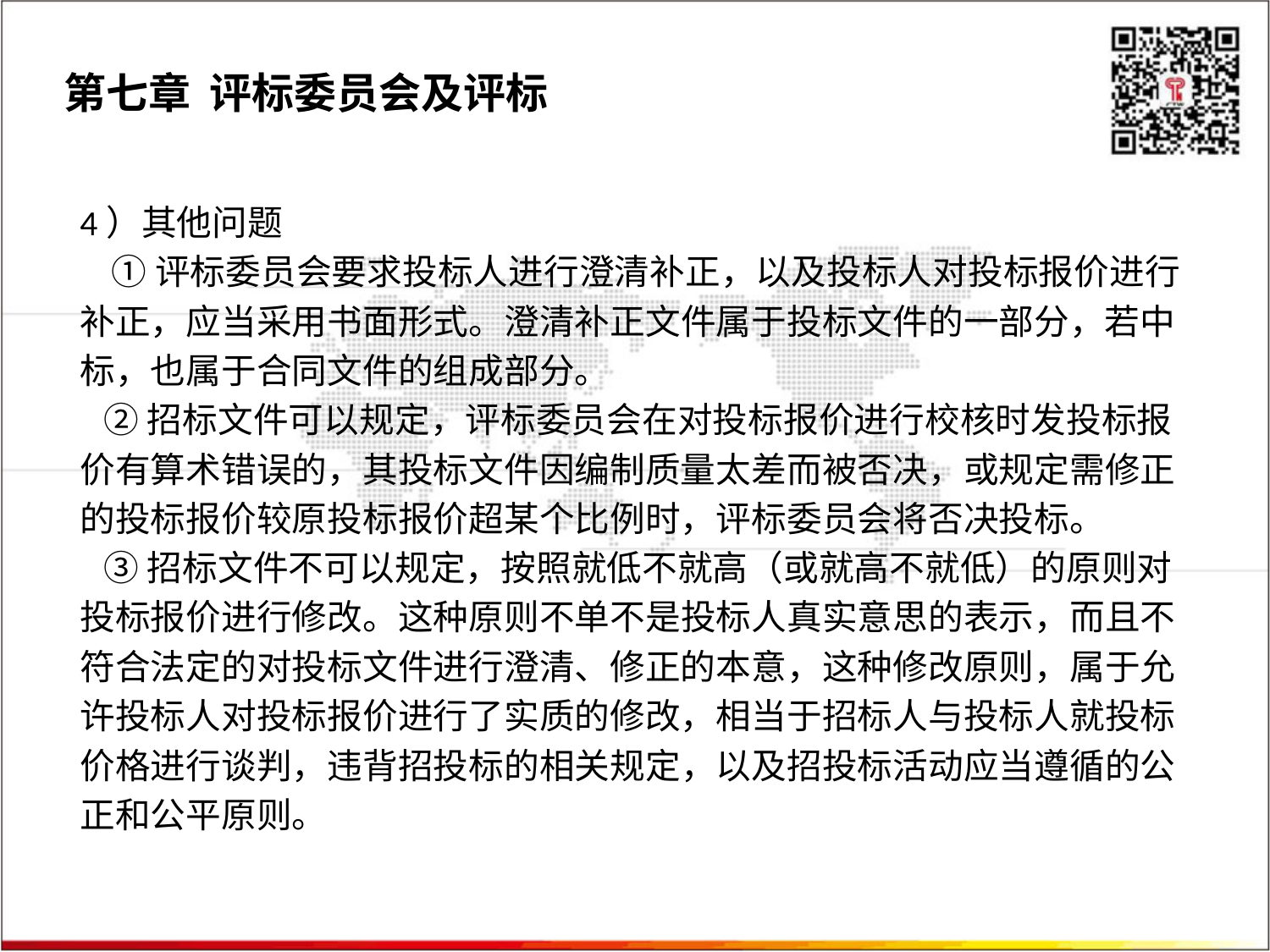

第七章  评标委员会及评标
4）其他问题
    ①评标委员会要求投标人进行澄清补正，以及投标人对投标报价进行补正，应当采用书面形式。澄清补正文件属于投标文件的一部分，若中标，也属于合同文件的组成部分。
   ②招标文件可以规定，评标委员会在对投标报价进行校核时发投标报价有算术错误的，其投标文件因编制质量太差而被否决，或规定需修正的投标报价较原投标报价超某个比例时，评标委员会将否决投标。
   ③招标文件不可以规定，按照就低不就高（或就高不就低）的原则对投标报价进行修改。这种原则不单不是投标人真实意思的表示，而且不符合法定的对投标文件进行澄清、修正的本意，这种修改原则，属于允许投标人对投标报价进行了实质的修改，相当于招标人与投标人就投标价格进行谈判，违背招投标的相关规定，以及招投标活动应当遵循的公正和公平原则。